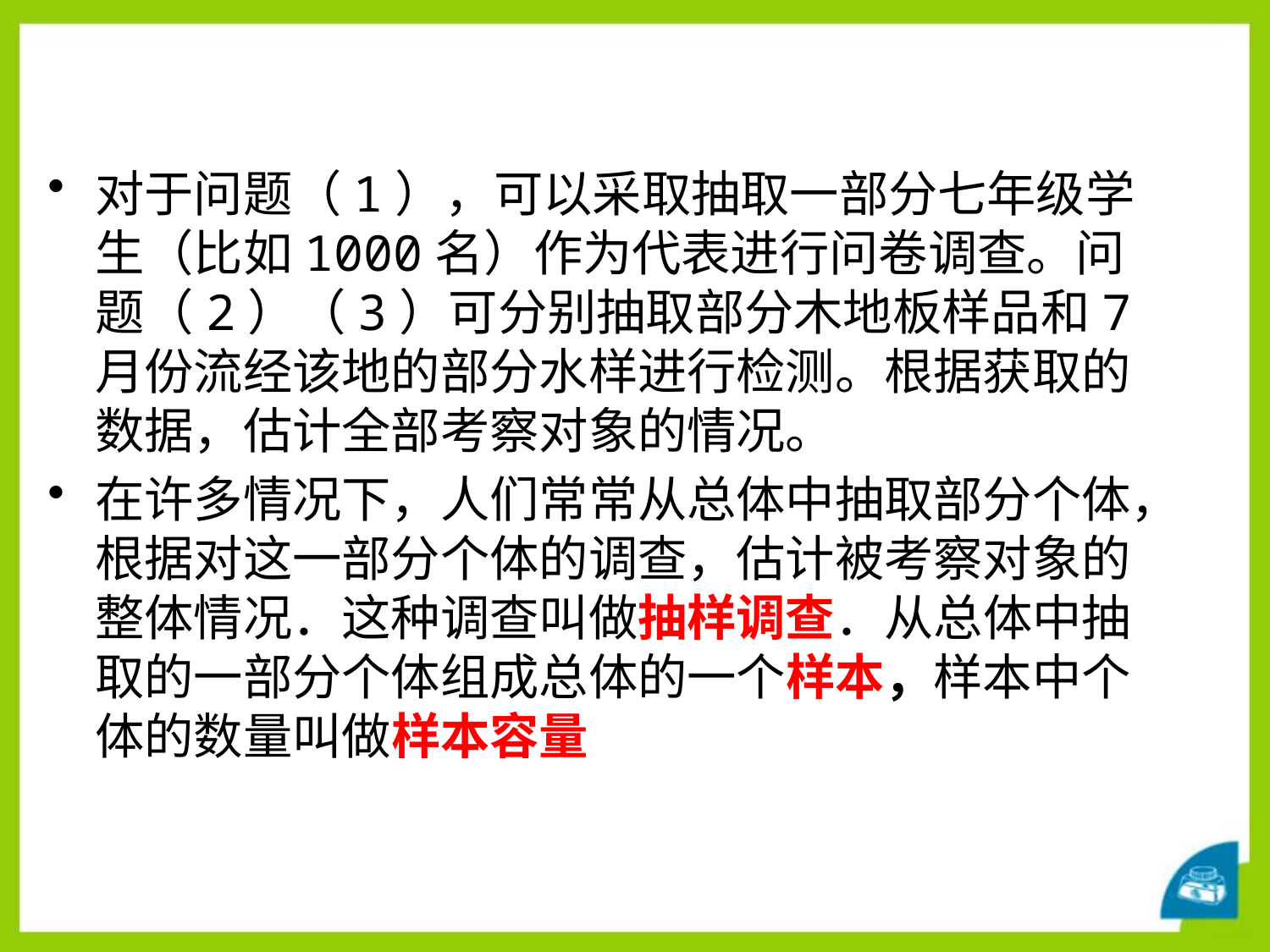

对于问题（1），可以采取抽取一部分七年级学生（比如1000名）作为代表进行问卷调查。问题（2）（3）可分别抽取部分木地板样品和7月份流经该地的部分水样进行检测。根据获取的数据，估计全部考察对象的情况。
在许多情况下，人们常常从总体中抽取部分个体，根据对这一部分个体的调查，估计被考察对象的整体情况．这种调查叫做抽样调查．从总体中抽取的一部分个体组成总体的一个样本，样本中个体的数量叫做样本容量